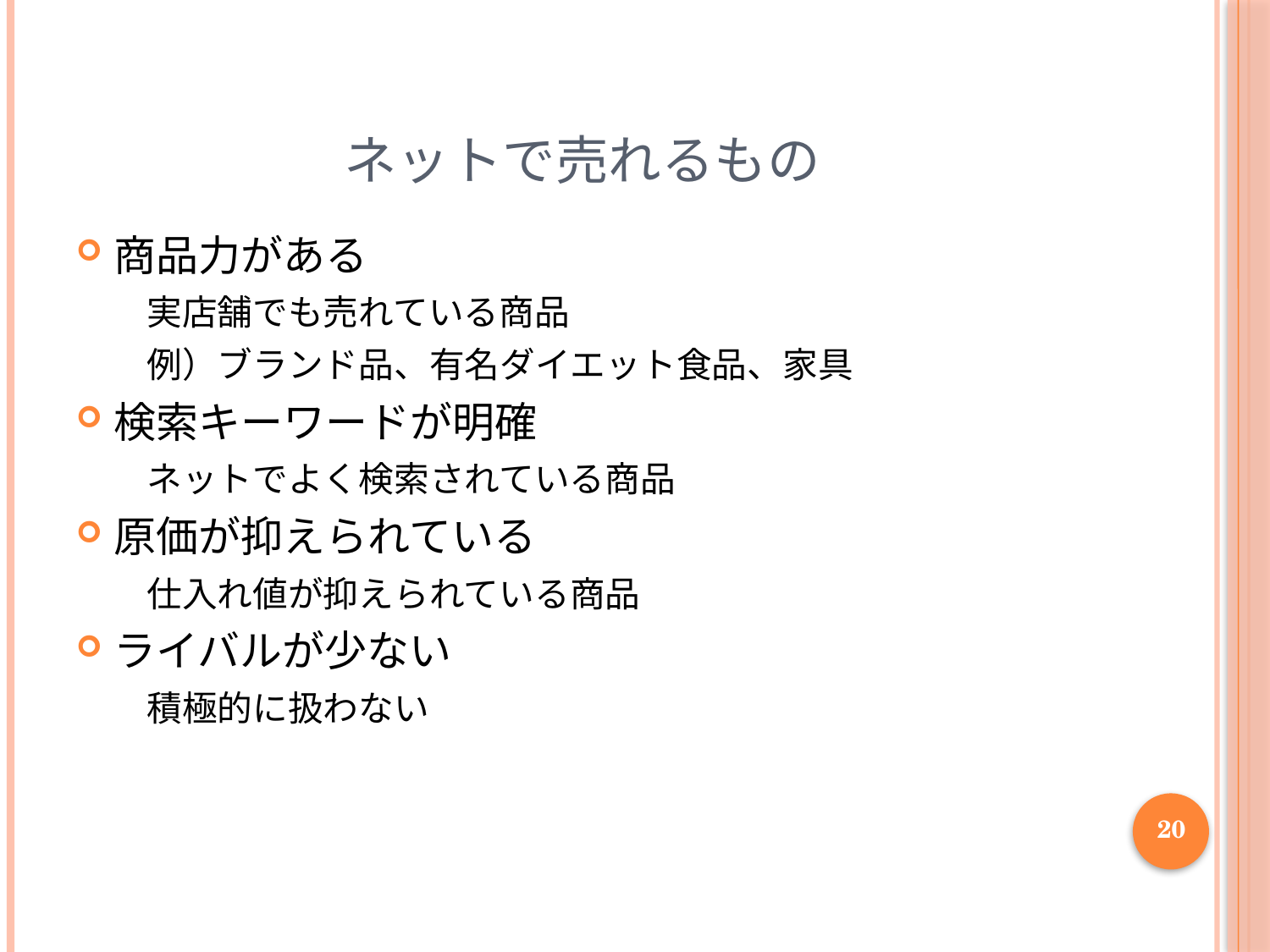

# ネットで売れるもの
商品力がある
　　実店舗でも売れている商品
　　例）ブランド品、有名ダイエット食品、家具
検索キーワードが明確
　　ネットでよく検索されている商品
原価が抑えられている
　　仕入れ値が抑えられている商品
ライバルが少ない
　　積極的に扱わない
20